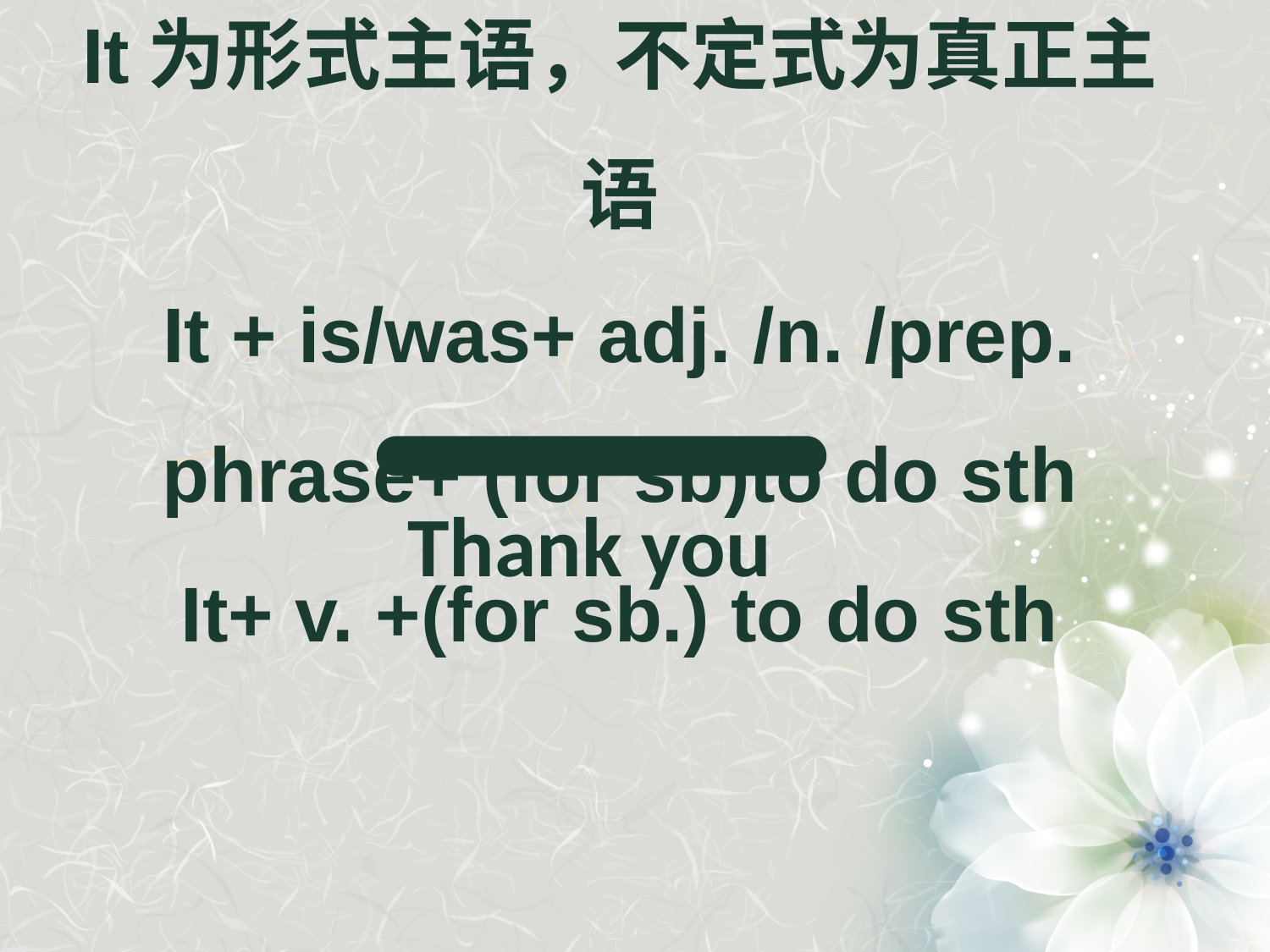

先行主语it用法（之一）
It为形式主语，不定式为真正主语
It + is/was+ adj. /n. /prep. phrase+ (for sb)to do sth
It+ v. +(for sb.) to do sth
Thank you